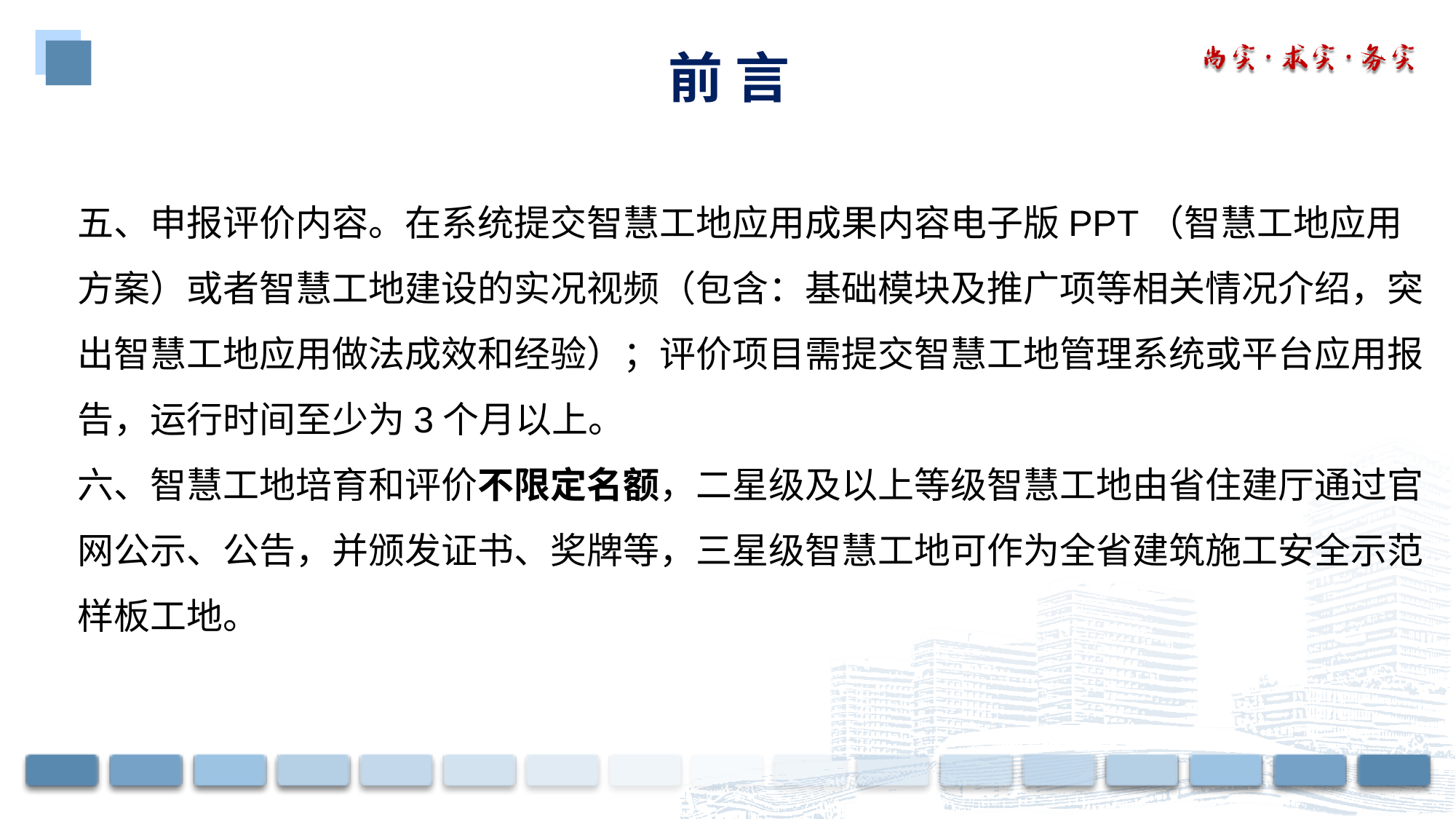

前 言
五、申报评价内容。在系统提交智慧工地应用成果内容电子版PPT（智慧工地应用方案）或者智慧工地建设的实况视频（包含：基础模块及推广项等相关情况介绍，突出智慧工地应用做法成效和经验）；评价项目需提交智慧工地管理系统或平台应用报告，运行时间至少为3个月以上。
六、智慧工地培育和评价不限定名额，二星级及以上等级智慧工地由省住建厅通过官网公示、公告，并颁发证书、奖牌等，三星级智慧工地可作为全省建筑施工安全示范样板工地。